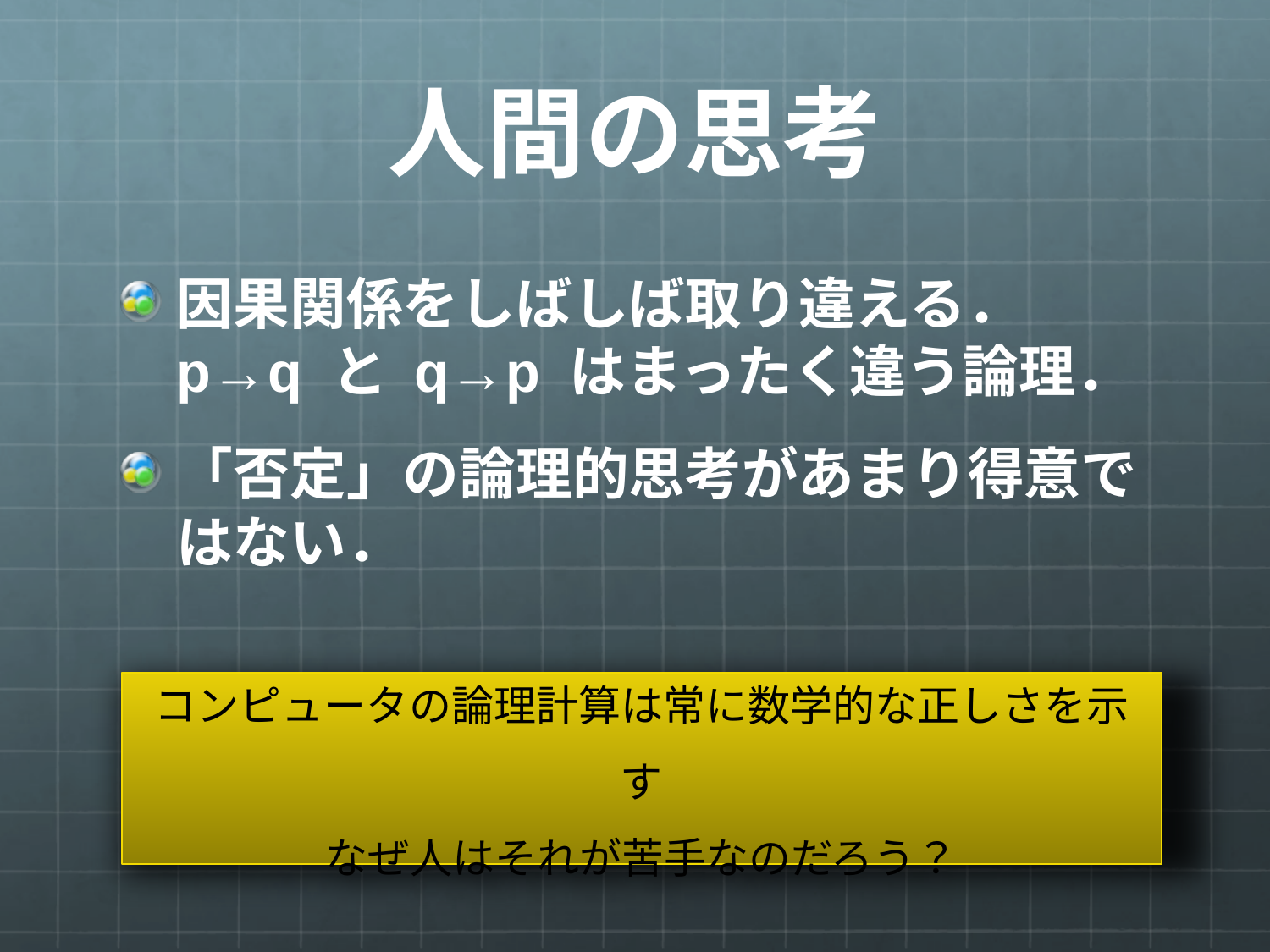

# 人間の思考
因果関係をしばしば取り違える．
p→q と q→p はまったく違う論理．
「否定」の論理的思考があまり得意ではない．
コンピュータの論理計算は常に数学的な正しさを示す
なぜ人はそれが苦手なのだろう？